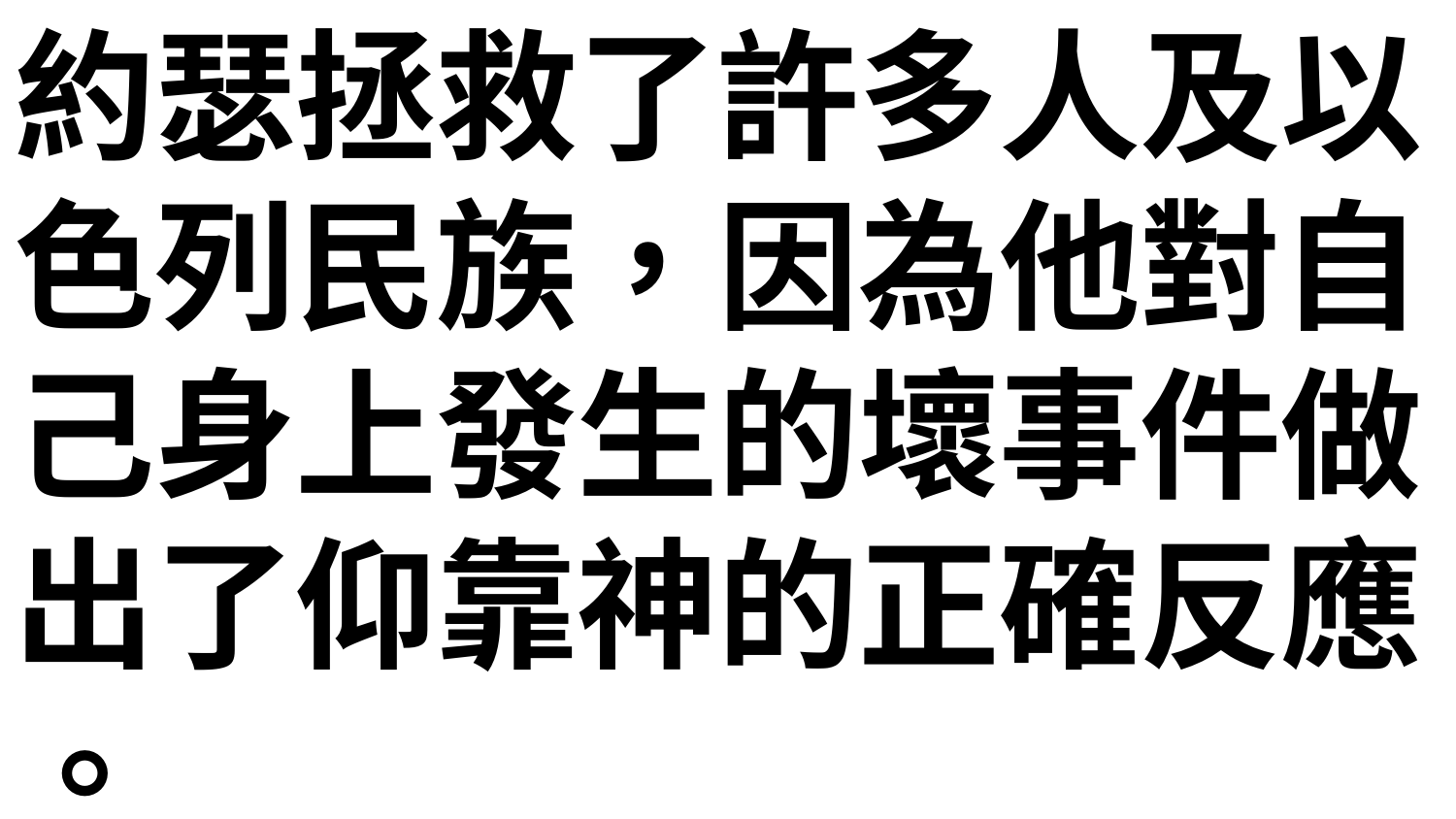

約瑟拯救了許多人及以色列民族，因為他對自己身上發生的壞事件做出了仰靠神的正確反應
。